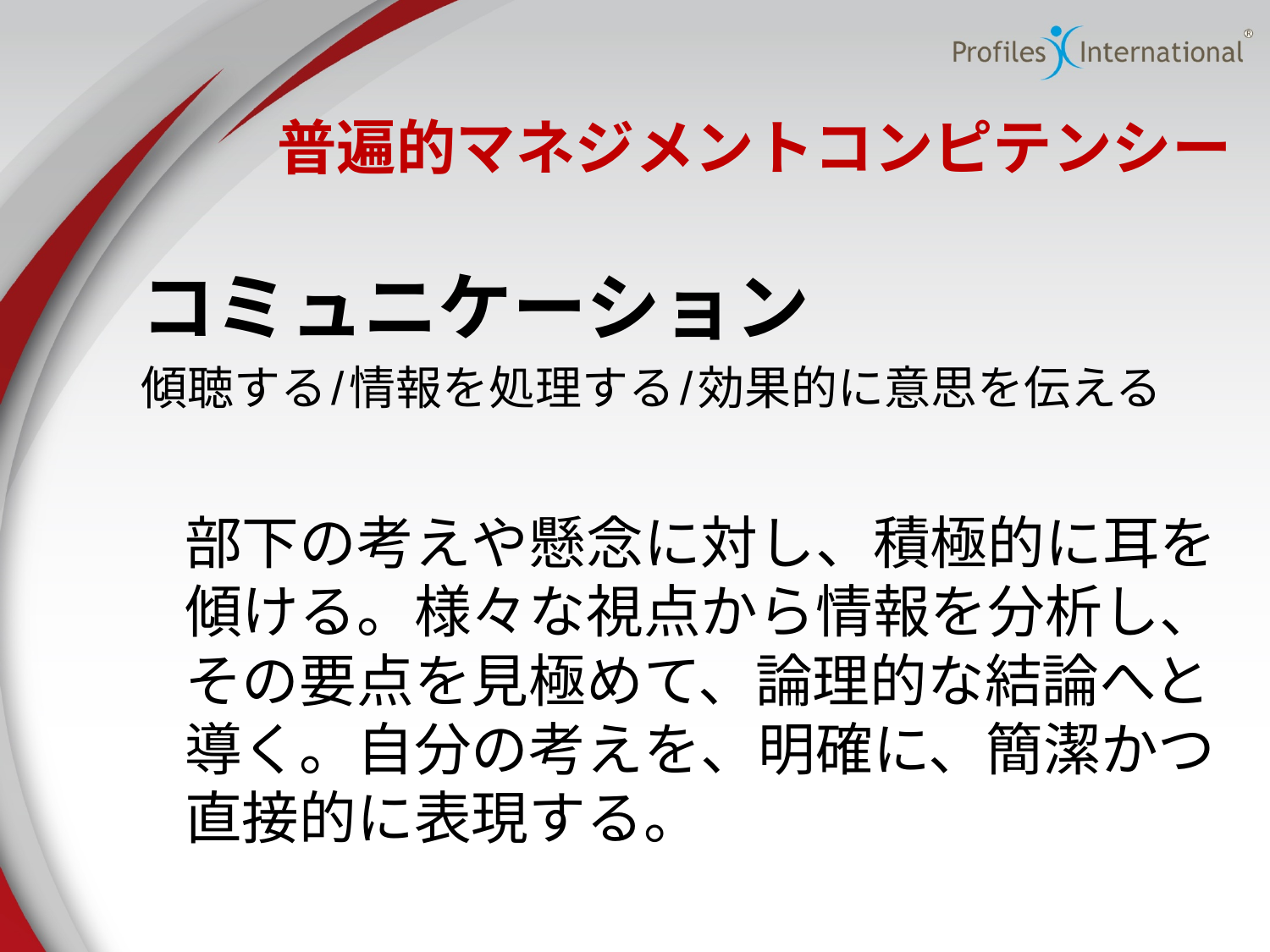

# 普遍的マネジメントコンピテンシー
コミュニケーション
傾聴する/情報を処理する/効果的に意思を伝える

部下の考えや懸念に対し、積極的に耳を傾ける。様々な視点から情報を分析し、その要点を見極めて、論理的な結論へと導く。自分の考えを、明確に、簡潔かつ直接的に表現する。